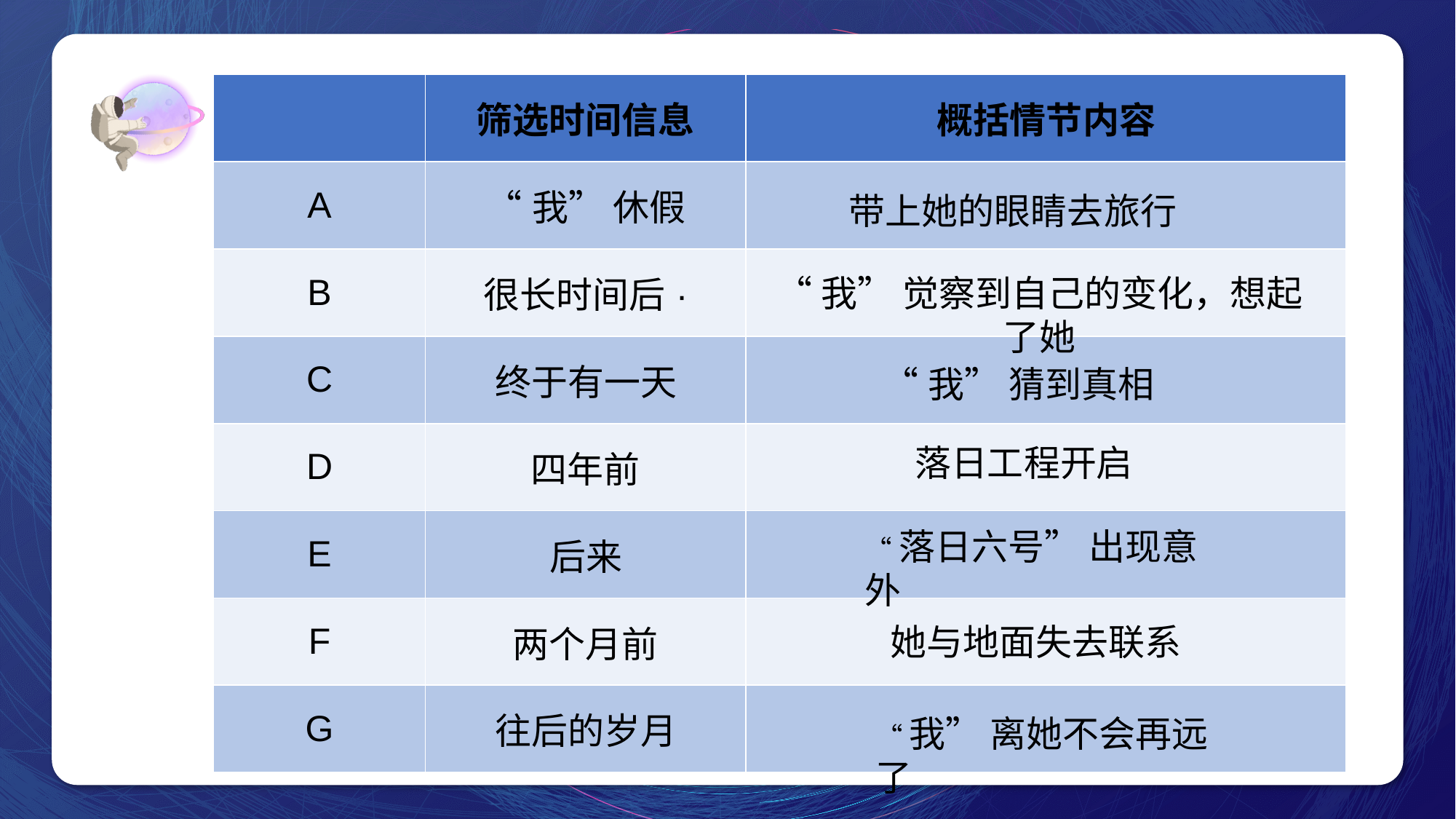

|  | 筛选时间信息 | 概括情节内容 |
| --- | --- | --- |
| A | “我” 休假 |  |
| B | 很长时间后· |  |
| C | 终于有一天 |  |
| D | 四年前 |  |
| E | 后来 |  |
| F | 两个月前 |  |
| G | 往后的岁月 |  |
带上她的眼睛去旅行
“我” 觉察到自己的变化，想起了她

“我” 猜到真相
落日工程开启

“落日六号” 出现意外

她与地面失去联系

“我” 离她不会再远了